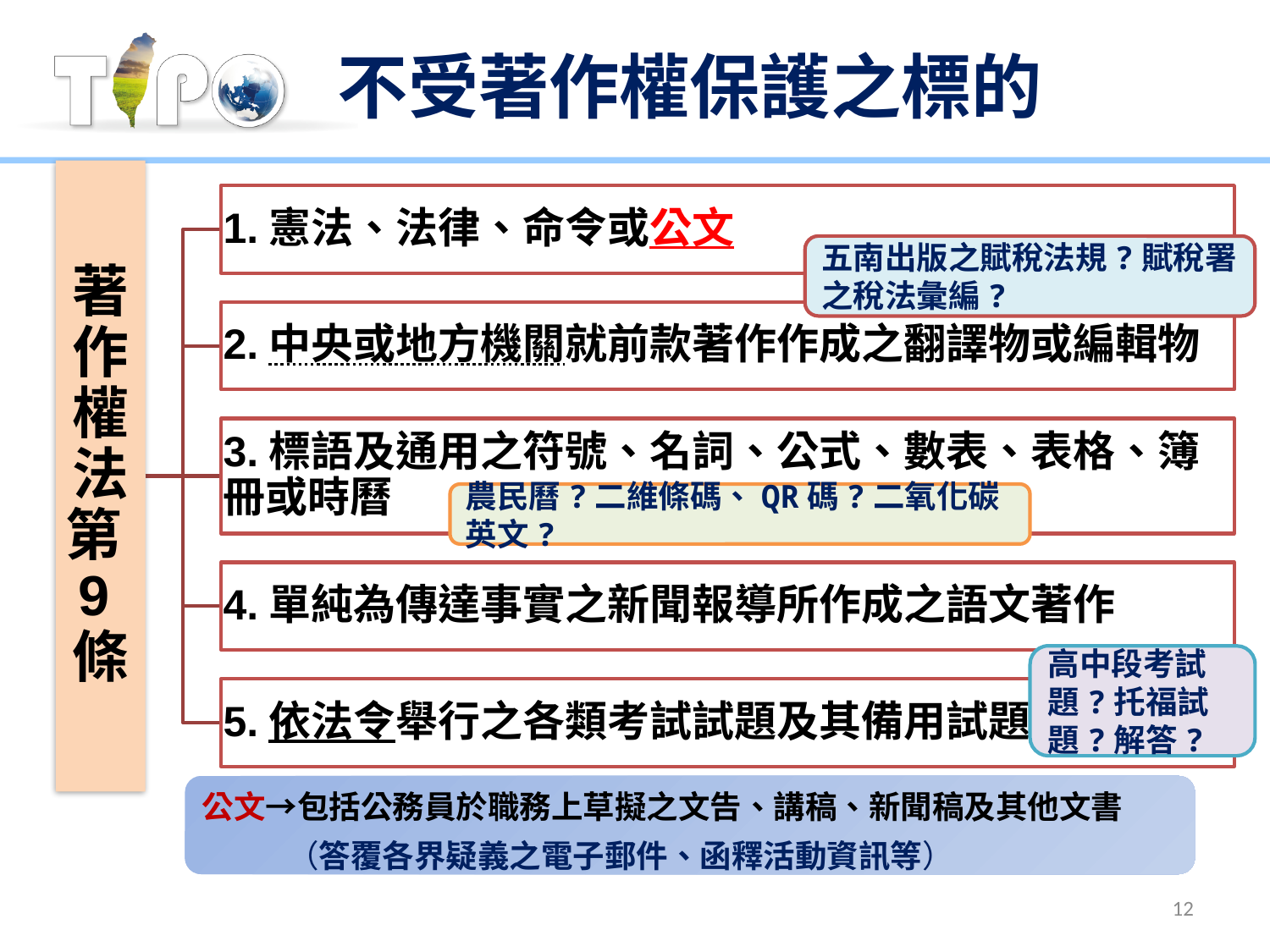

# 不受著作權保護之標的

著作權法第9條
1.憲法、法律、命令或公文
2.中央或地方機關就前款著作作成之翻譯物或編輯物
3.標語及通用之符號、名詞、公式、數表、表格、簿冊或時曆
4.單純為傳達事實之新聞報導所作成之語文著作
5.依法令舉行之各類考試試題及其備用試題
五南出版之賦稅法規?賦稅署之稅法彙編?
農民曆?二維條碼、QR碼?二氧化碳英文?
高中段考試題?托福試題?解答?
公文→包括公務員於職務上草擬之文告、講稿、新聞稿及其他文書

（答覆各界疑義之電子郵件、函釋活動資訊等）
12